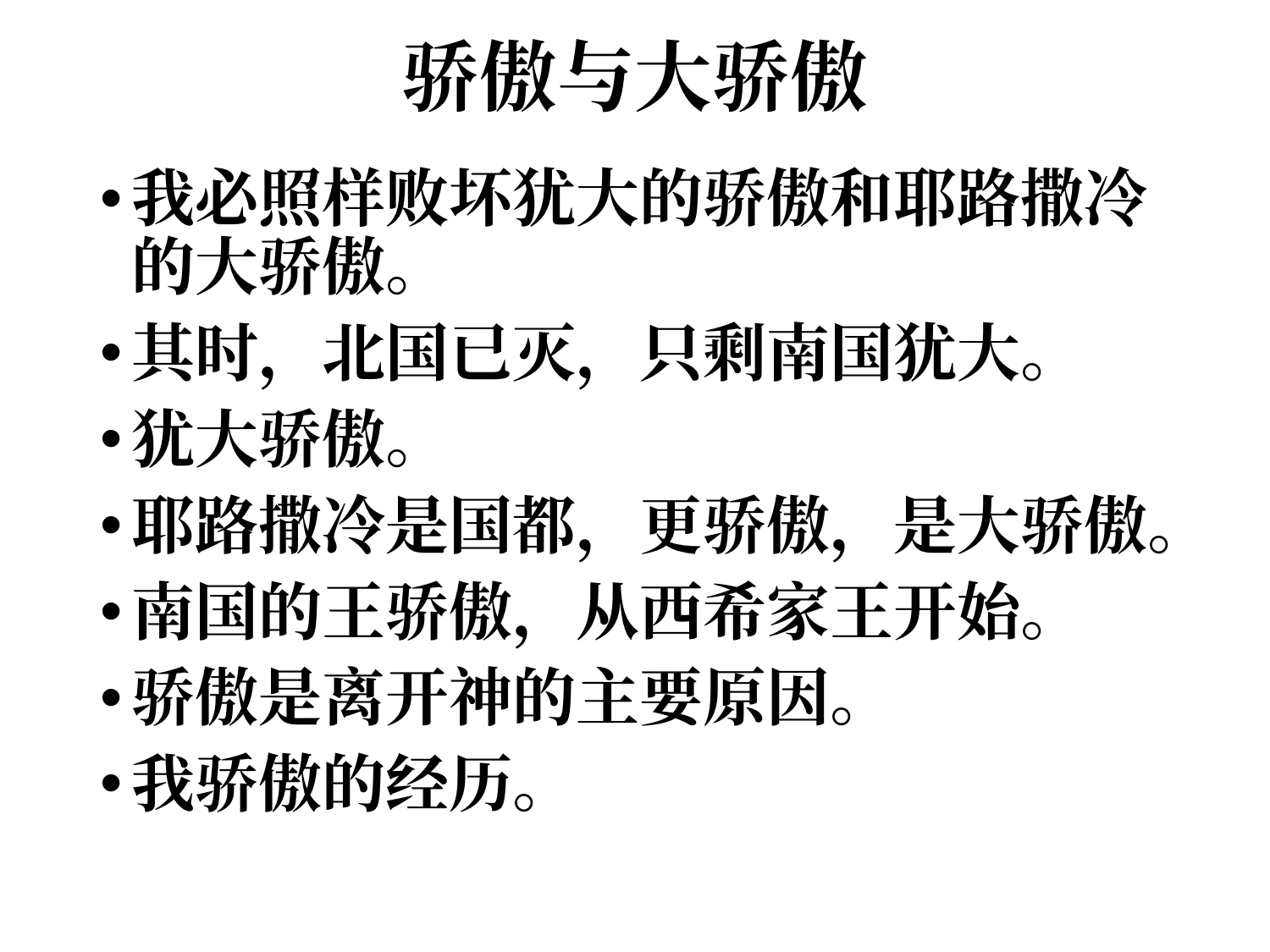

# 骄傲与大骄傲
我必照样败坏犹大的骄傲和耶路撒冷的大骄傲。
其时，北国已灭，只剩南国犹大。
犹大骄傲。
耶路撒冷是国都，更骄傲，是大骄傲。
南国的王骄傲，从西希家王开始。
骄傲是离开神的主要原因。
我骄傲的经历。